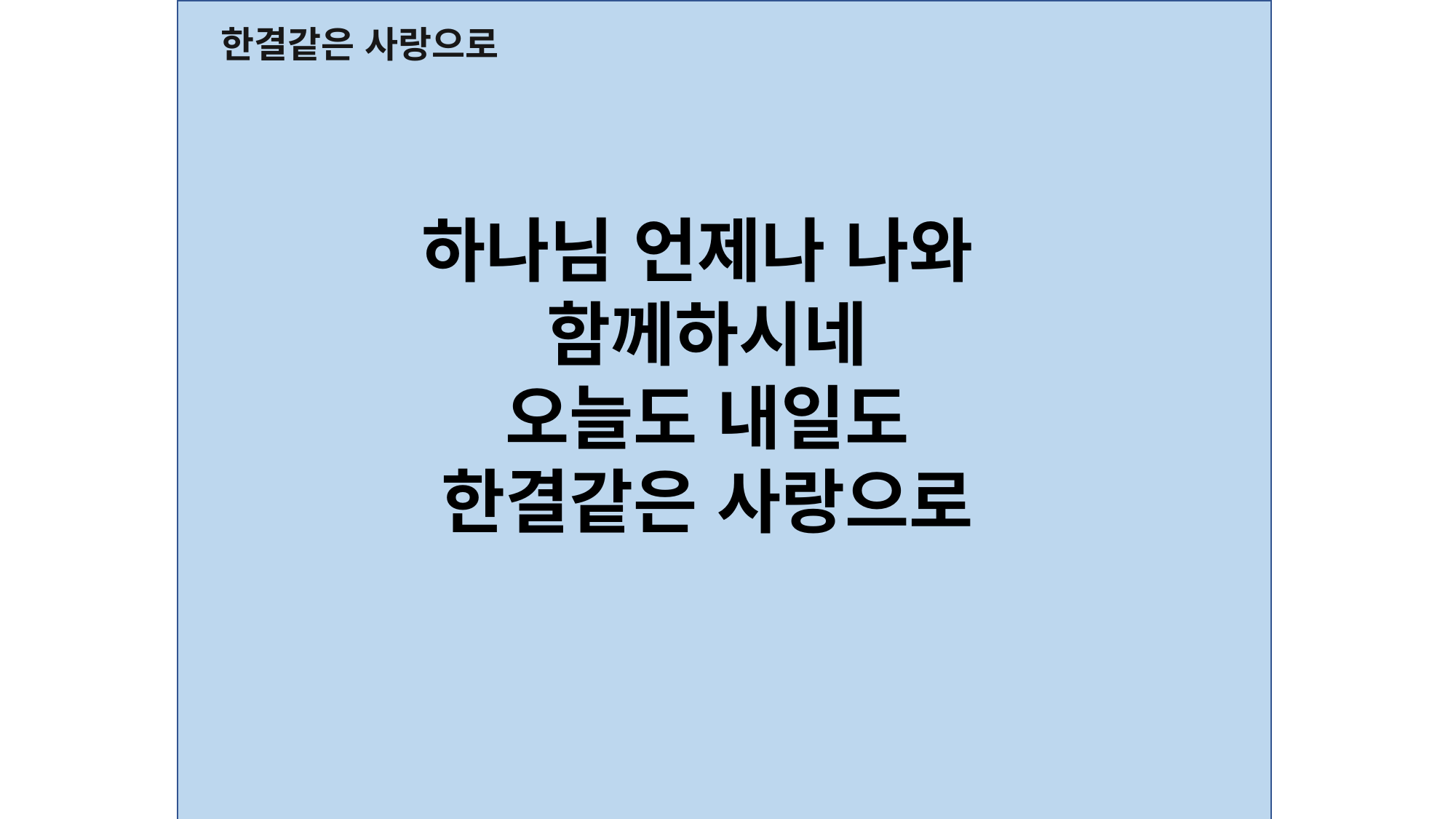

한결같은 사랑으로
하나님 언제나 나와
함께하시네
오늘도 내일도
한결같은 사랑으로